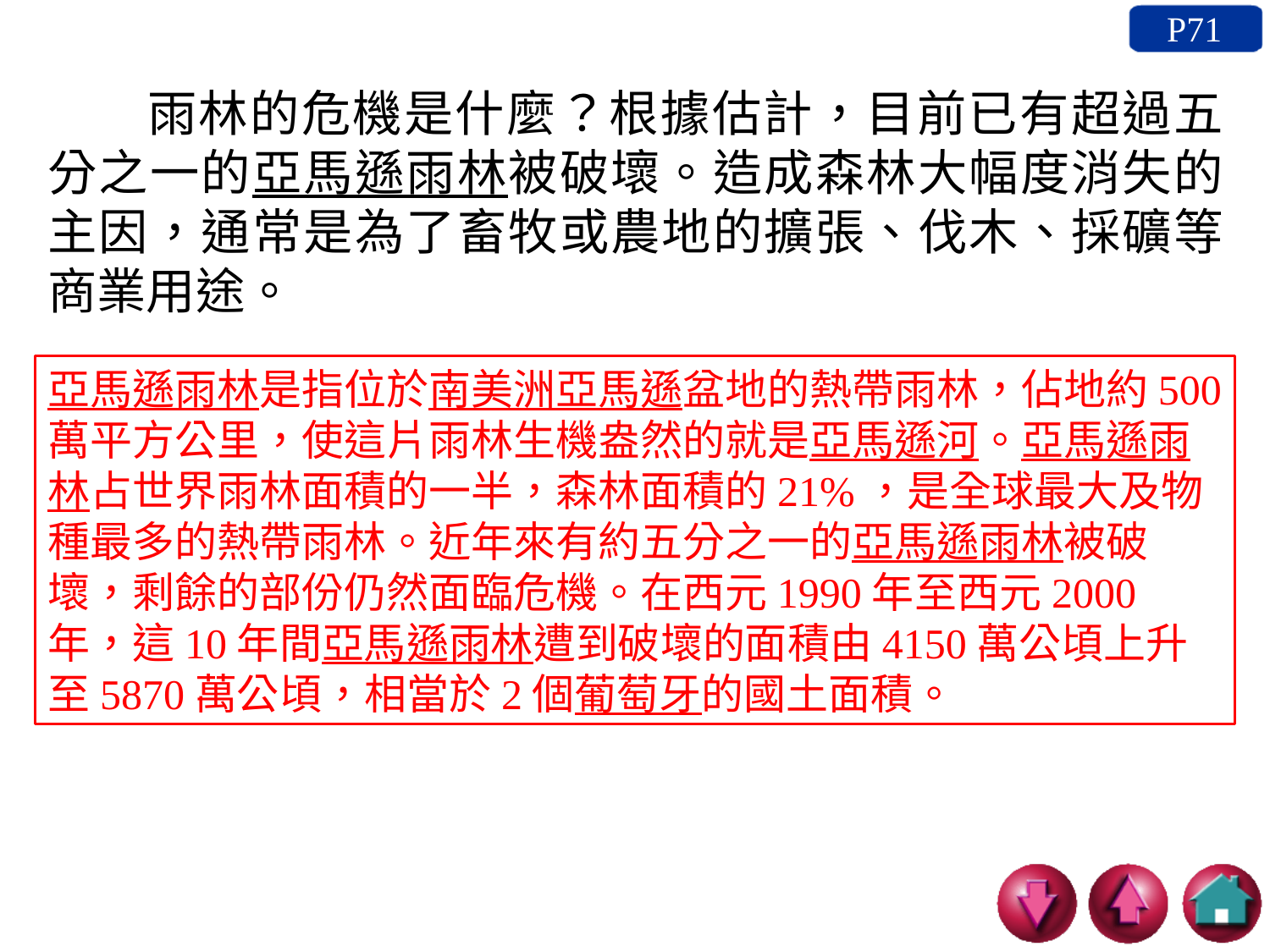

P71
雨林的危機是什麼？根據估計，目前已有超過五分之一的亞馬遜雨林被破壞。造成森林大幅度消失的主因，通常是為了畜牧或農地的擴張、伐木、採礦等商業用途。
亞馬遜雨林是指位於南美洲亞馬遜盆地的熱帶雨林，佔地約500萬平方公里，使這片雨林生機盎然的就是亞馬遜河。亞馬遜雨林占世界雨林面積的一半，森林面積的21%，是全球最大及物種最多的熱帶雨林。近年來有約五分之一的亞馬遜雨林被破壞，剩餘的部份仍然面臨危機。在西元1990年至西元2000年，這10年間亞馬遜雨林遭到破壞的面積由4150萬公頃上升至5870萬公頃，相當於2個葡萄牙的國土面積。